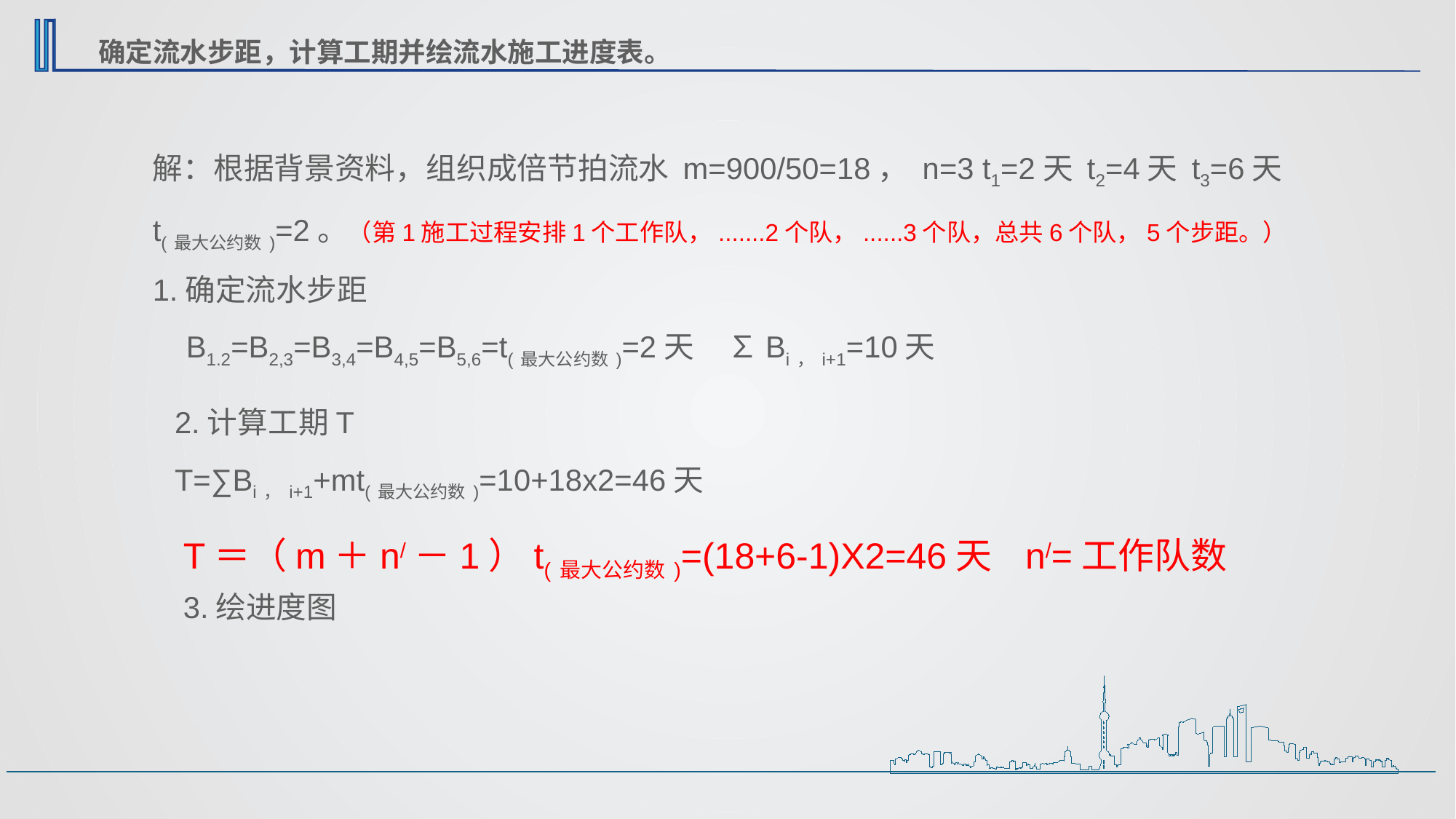

确定流水步距，计算工期并绘流水施工进度表。
解：根据背景资料，组织成倍节拍流水 m=900/50=18， n=3 t1=2天 t2=4天 t3=6天
t(最大公约数)=2。（第1施工过程安排1个工作队，.......2个队，......3个队，总共6个队，5个步距。）
1.确定流水步距
    B1.2=B2,3=B3,4=B4,5=B5,6=t(最大公约数)=2天     ∑Bi，i+1=10天
2.计算工期T
T=∑Bi，i+1+mt(最大公约数)=10+18x2=46天
T＝（m＋n/－1）t(最大公约数)=(18+6-1)X2=46天   n/=工作队数
3.绘进度图